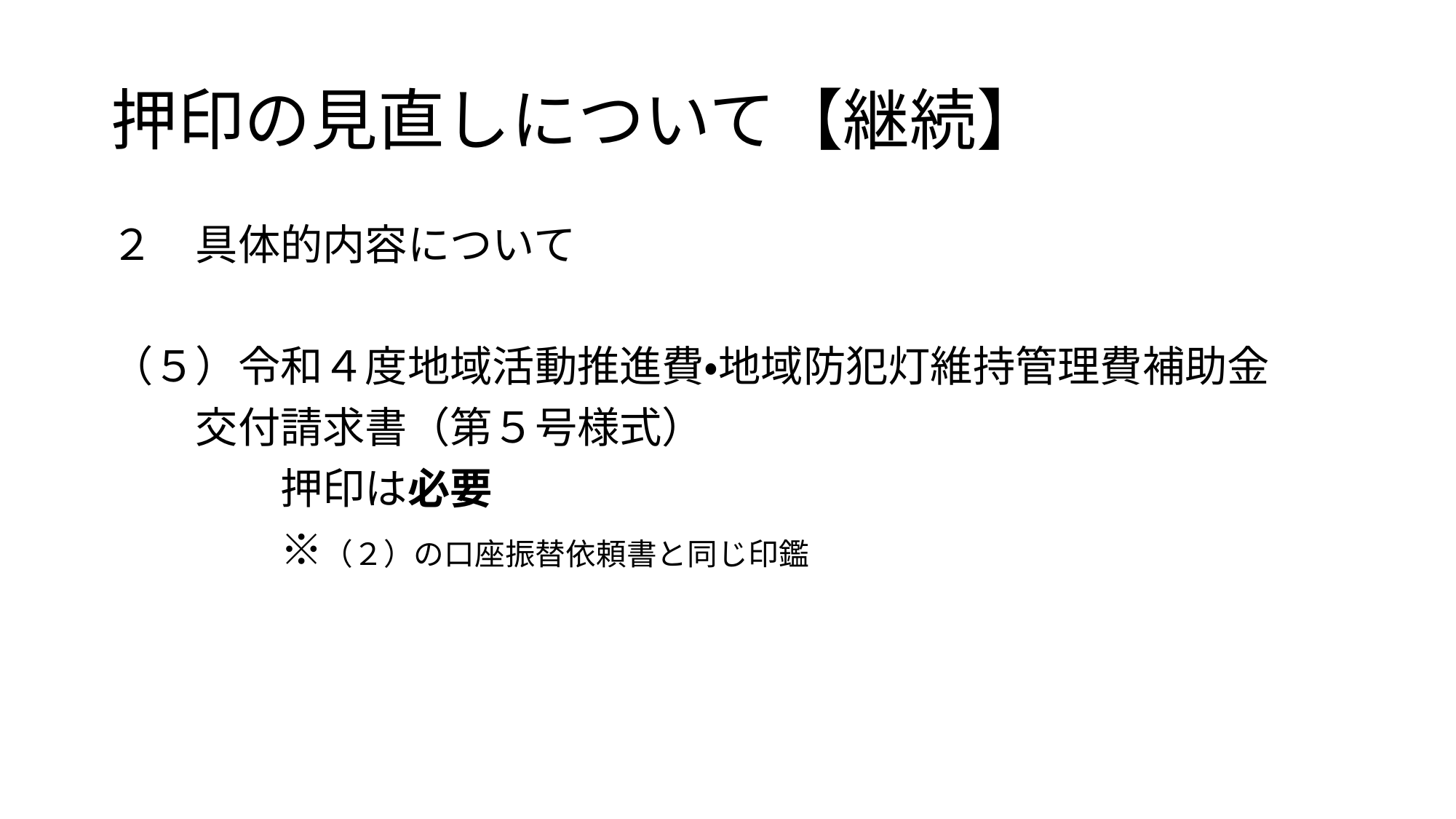

# 押印の見直しについて【継続】
２　具体的内容について

（５）令和４度地域活動推進費・地域防犯灯維持管理費補助金
　　交付請求書（第５号様式）
　　　　押印は必要
　　　　※（２）の口座振替依頼書と同じ印鑑